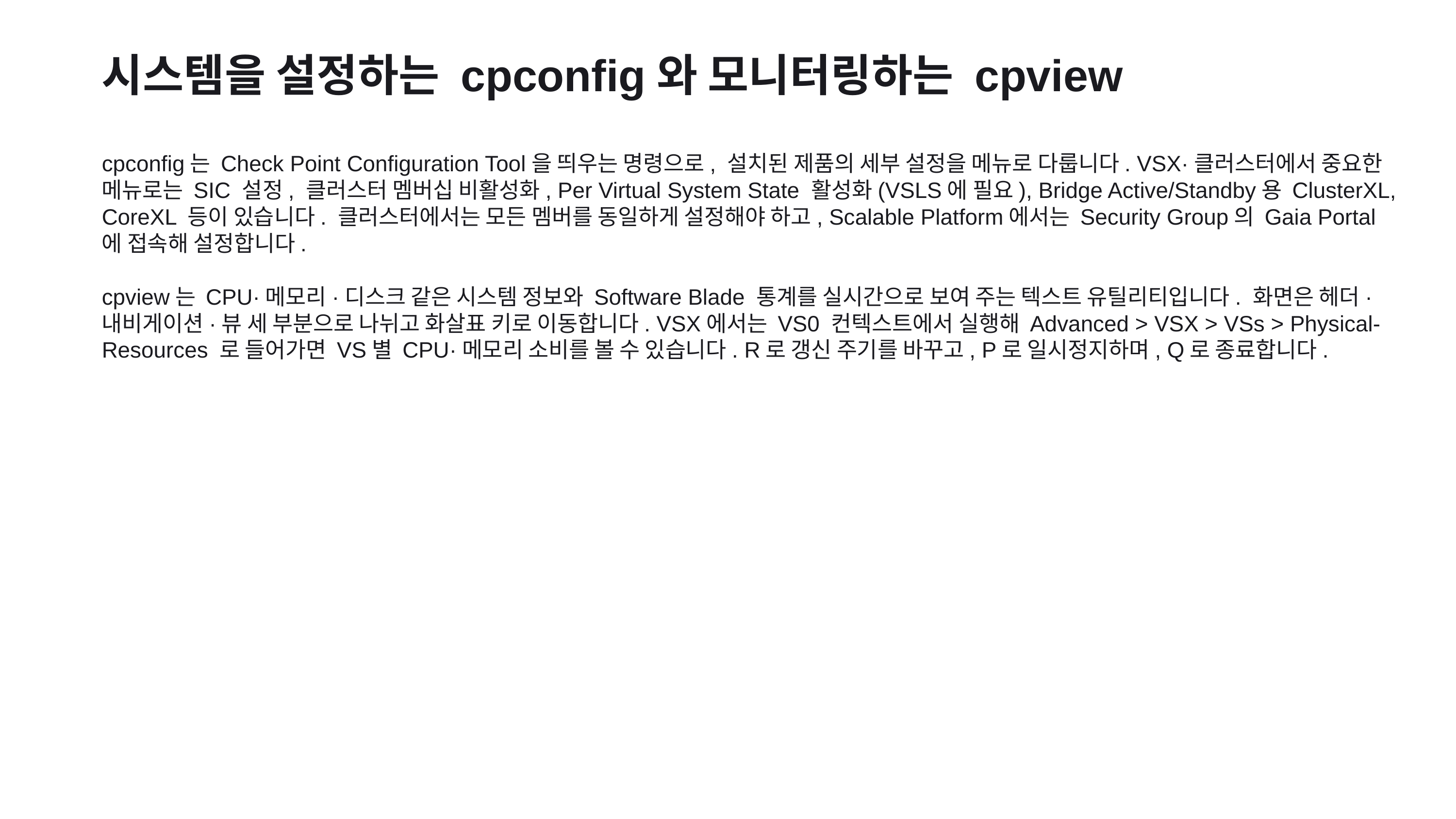

시스템을 설정하는 cpconfig와 모니터링하는 cpview
cpconfig는 Check Point Configuration Tool을 띄우는 명령으로, 설치된 제품의 세부 설정을 메뉴로 다룹니다. VSX·클러스터에서 중요한 메뉴로는 SIC 설정, 클러스터 멤버십 비활성화, Per Virtual System State 활성화(VSLS에 필요), Bridge Active/Standby용 ClusterXL, CoreXL 등이 있습니다. 클러스터에서는 모든 멤버를 동일하게 설정해야 하고, Scalable Platform에서는 Security Group의 Gaia Portal에 접속해 설정합니다.

cpview는 CPU·메모리·디스크 같은 시스템 정보와 Software Blade 통계를 실시간으로 보여 주는 텍스트 유틸리티입니다. 화면은 헤더·내비게이션·뷰 세 부분으로 나뉘고 화살표 키로 이동합니다. VSX에서는 VS0 컨텍스트에서 실행해 Advanced > VSX > VSs > Physical-Resources 로 들어가면 VS별 CPU·메모리 소비를 볼 수 있습니다. R로 갱신 주기를 바꾸고, P로 일시정지하며, Q로 종료합니다.